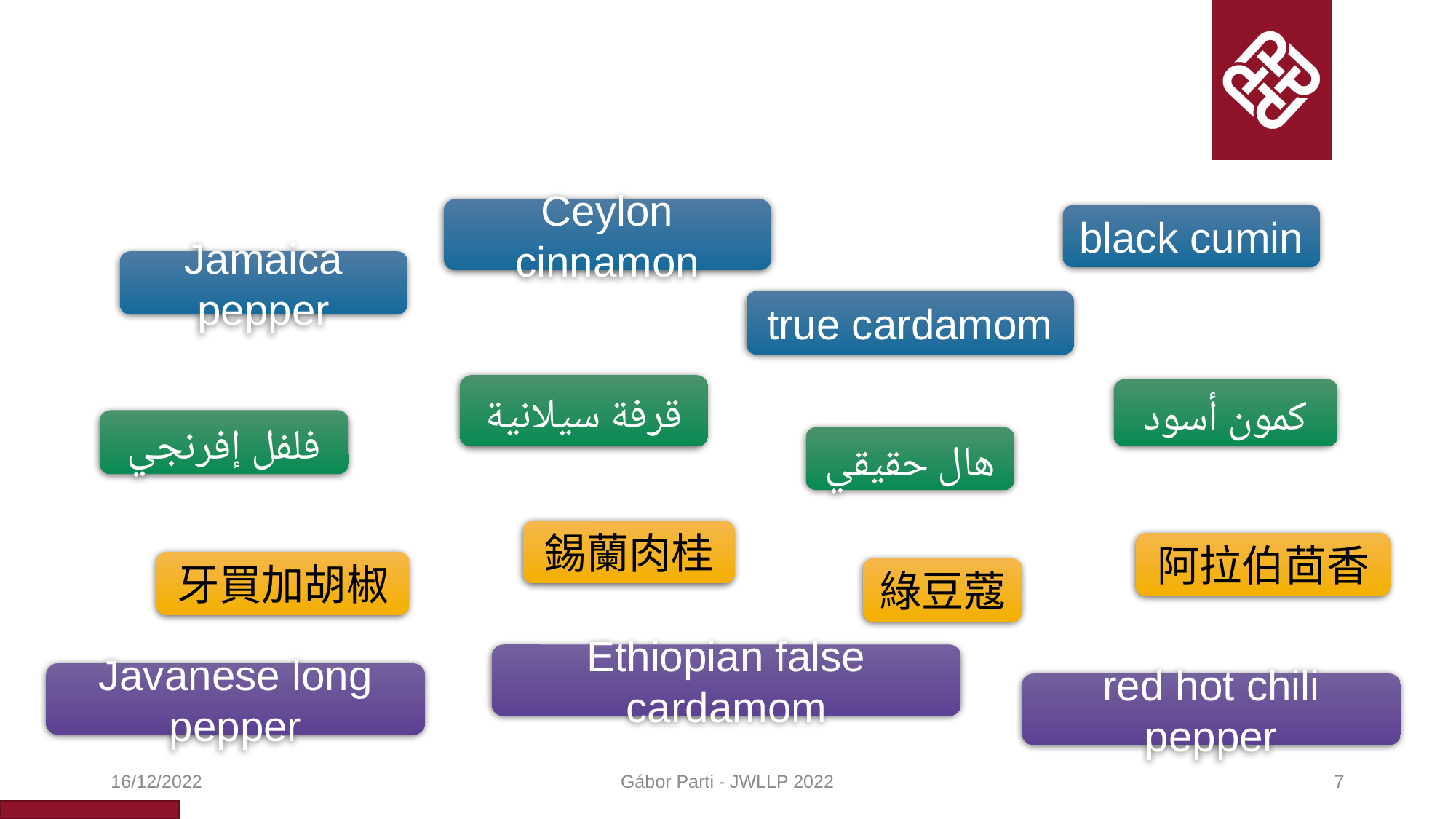

Ceylon cinnamon
black cumin
Jamaica pepper
true cardamom
قرفة سيلانية
كمون أسود
فلفل إفرنجي
هال حقيقي
錫蘭肉桂
阿拉伯茴香
牙買加胡椒
綠豆蔻
Ethiopian false cardamom
Javanese long pepper
red hot chili pepper
16/12/2022
Gábor Parti - JWLLP 2022
7